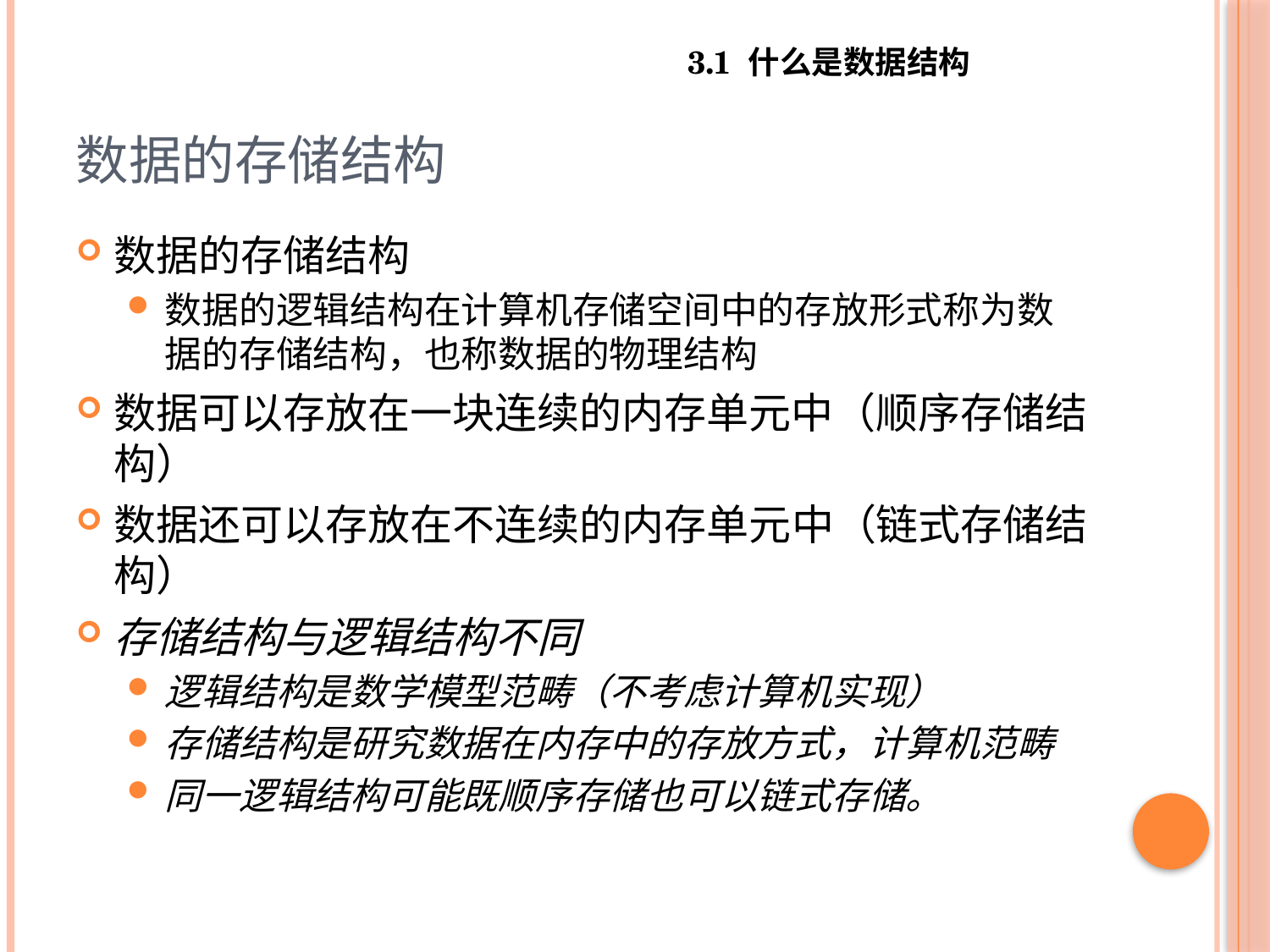

3.1 什么是数据结构
# 数据的存储结构
数据的存储结构
数据的逻辑结构在计算机存储空间中的存放形式称为数据的存储结构，也称数据的物理结构
数据可以存放在一块连续的内存单元中（顺序存储结构）
数据还可以存放在不连续的内存单元中（链式存储结构）
存储结构与逻辑结构不同
逻辑结构是数学模型范畴（不考虑计算机实现）
存储结构是研究数据在内存中的存放方式，计算机范畴
同一逻辑结构可能既顺序存储也可以链式存储。